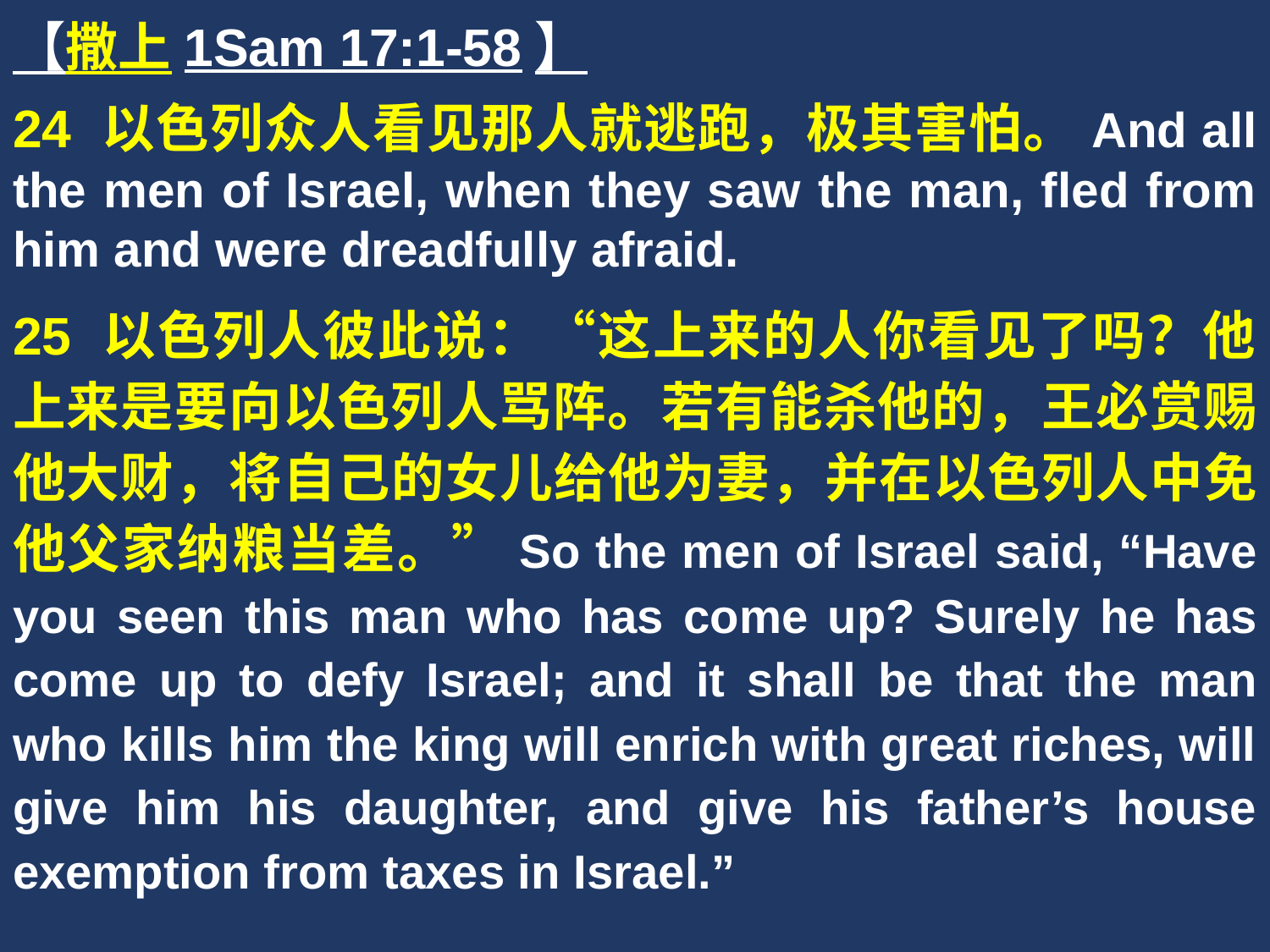

【撒上1Sam 17:1-58】
24 以色列众人看见那人就逃跑，极其害怕。And all the men of Israel, when they saw the man, fled from him and were dreadfully afraid.
25 以色列人彼此说：“这上来的人你看见了吗？他上来是要向以色列人骂阵。若有能杀他的，王必赏赐他大财，将自己的女儿给他为妻，并在以色列人中免他父家纳粮当差。”So the men of Israel said, “Have you seen this man who has come up? Surely he has come up to defy Israel; and it shall be that the man who kills him the king will enrich with great riches, will give him his daughter, and give his father’s house exemption from taxes in Israel.”